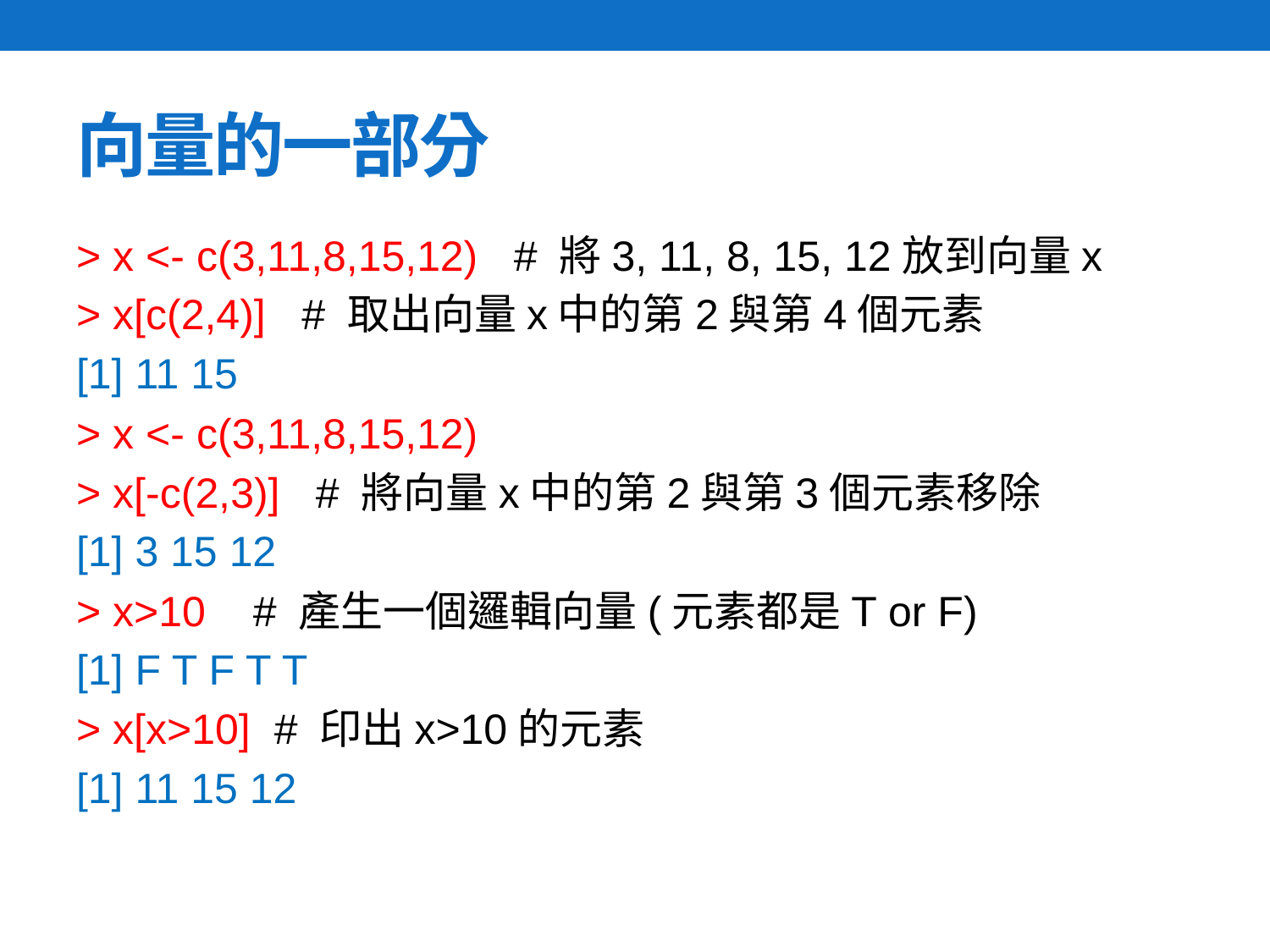

# 向量的一部分
> x <- c(3,11,8,15,12)   # 將3, 11, 8, 15, 12放到向量x
> x[c(2,4)]   # 取出向量x中的第2與第4個元素
[1] 11 15
> x <- c(3,11,8,15,12)
> x[-c(2,3)]   # 將向量x中的第2與第3個元素移除
[1] 3 15 12
> x>10    # 產生一個邏輯向量(元素都是T or F)
[1] F T F T T
> x[x>10]  # 印出x>10的元素
[1] 11 15 12